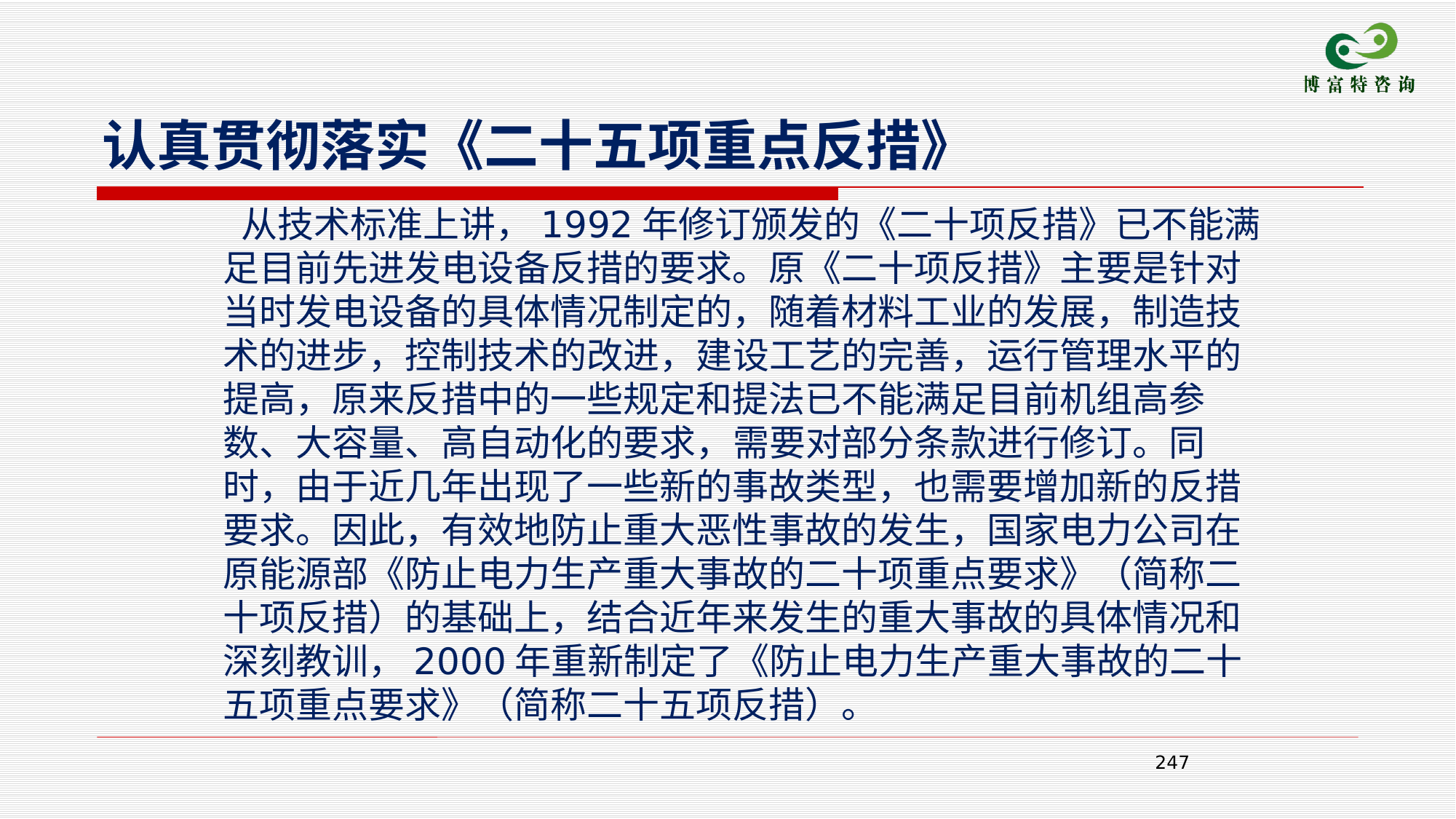

认真贯彻落实《二十五项重点反措》
        从技术标准上讲，1992年修订颁发的《二十项反措》已不能满足目前先进发电设备反措的要求。原《二十项反措》主要是针对当时发电设备的具体情况制定的，随着材料工业的发展，制造技术的进步，控制技术的改进，建设工艺的完善，运行管理水平的提高，原来反措中的一些规定和提法已不能满足目前机组高参数、大容量、高自动化的要求，需要对部分条款进行修订。同时，由于近几年出现了一些新的事故类型，也需要增加新的反措要求。因此，有效地防止重大恶性事故的发生，国家电力公司在原能源部《防止电力生产重大事故的二十项重点要求》（简称二十项反措）的基础上，结合近年来发生的重大事故的具体情况和深刻教训，2000年重新制定了《防止电力生产重大事故的二十五项重点要求》（简称二十五项反措）。

247